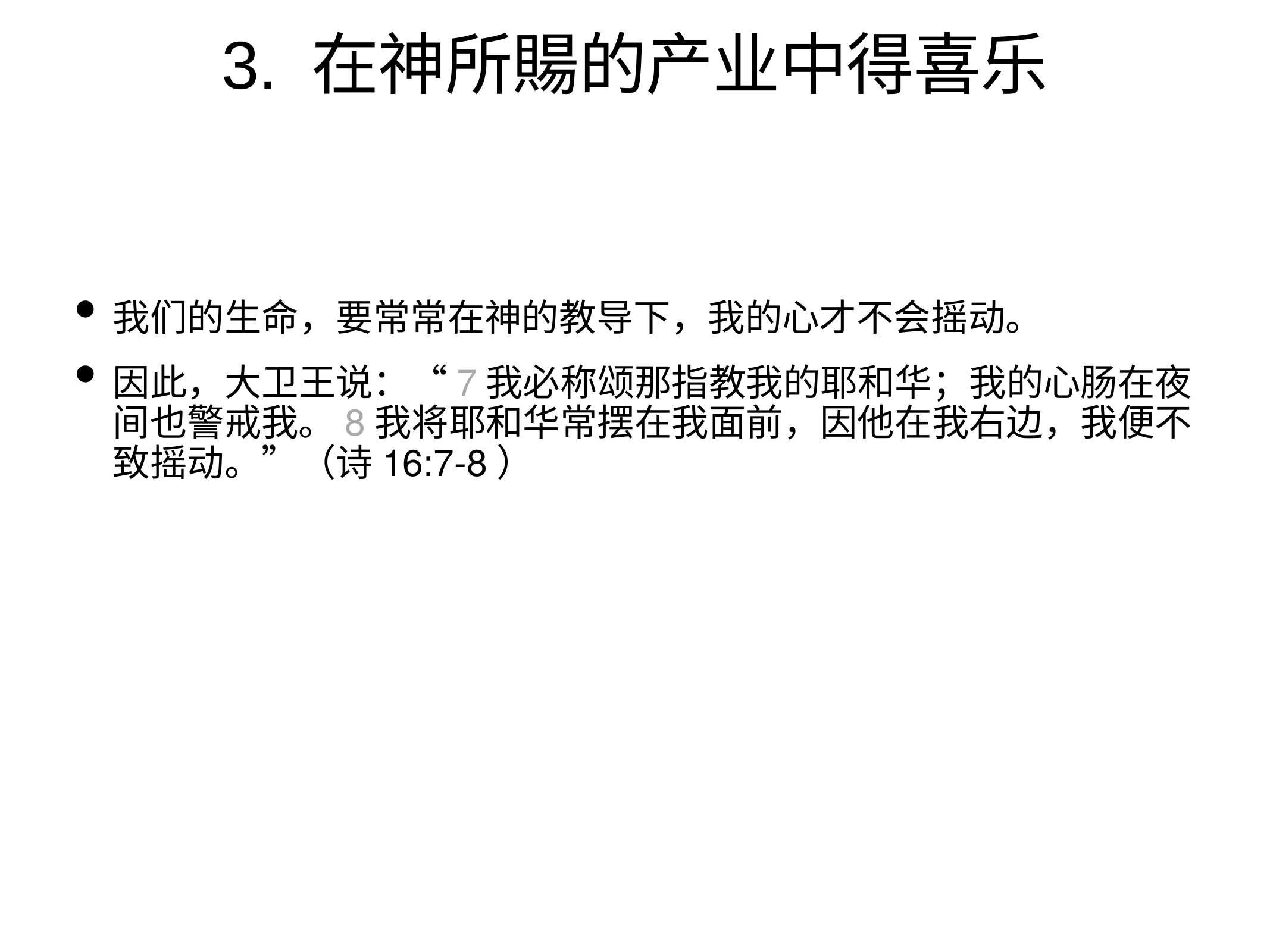

# 3. 在神所𧶽的产业中得喜乐

我们的生命，要常常在神的教导下，我的心才不会摇动。
因此，大卫王说：“7我必称颂那指教我的耶和华；我的心肠在夜间也警戒我。8我将耶和华常摆在我面前，因他在我右边，我便不致摇动。”（诗16:7-8）